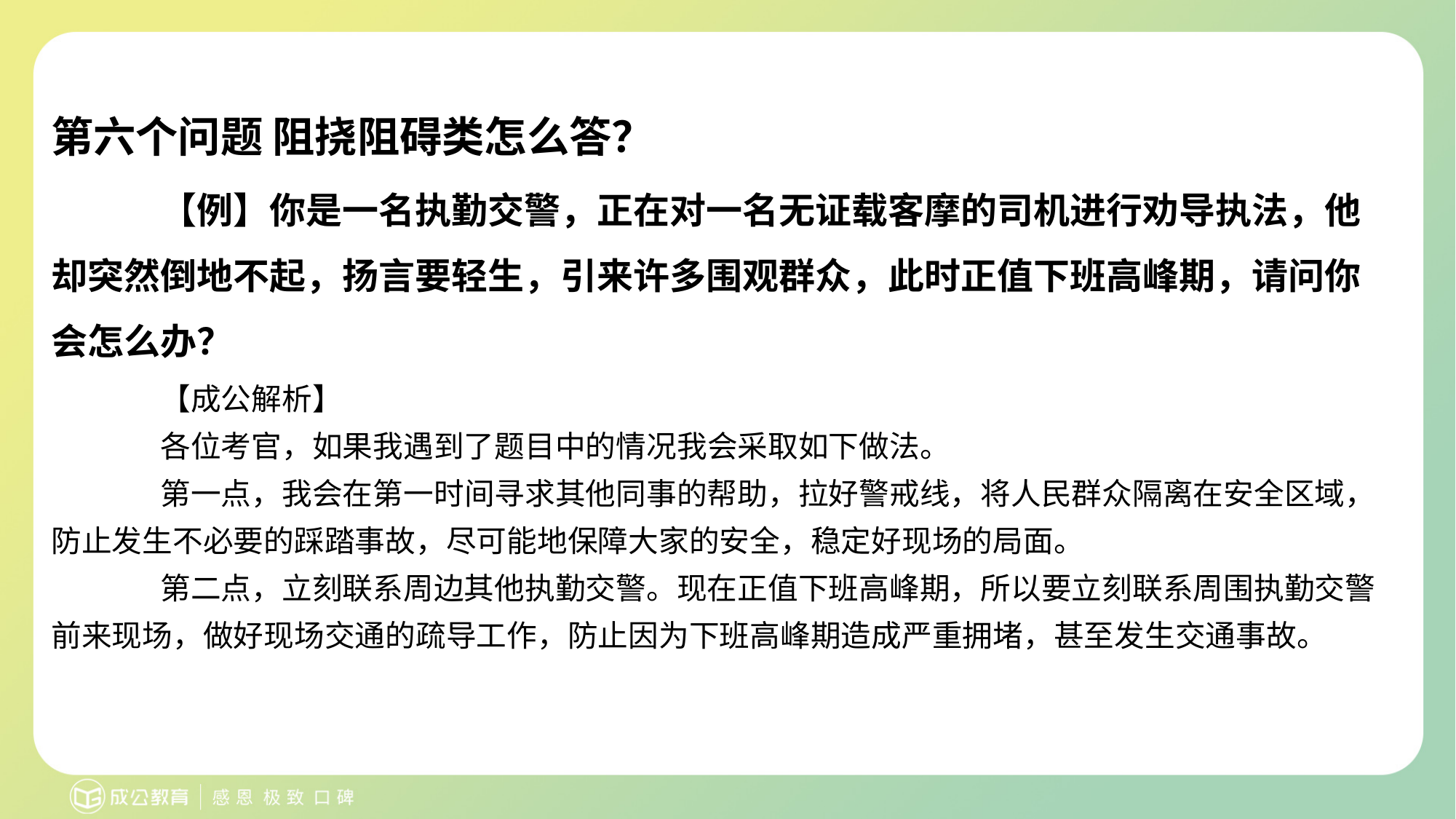

# 第六个问题 阻挠阻碍类怎么答？
【例】你是一名执勤交警，正在对一名无证载客摩的司机进行劝导执法，他却突然倒地不起，扬言要轻生，引来许多围观群众，此时正值下班高峰期，请问你会怎么办？
【成公解析】
各位考官，如果我遇到了题目中的情况我会采取如下做法。
第一点，我会在第一时间寻求其他同事的帮助，拉好警戒线，将人民群众隔离在安全区域，防止发生不必要的踩踏事故，尽可能地保障大家的安全，稳定好现场的局面。
第二点，立刻联系周边其他执勤交警。现在正值下班高峰期，所以要立刻联系周围执勤交警前来现场，做好现场交通的疏导工作，防止因为下班高峰期造成严重拥堵，甚至发生交通事故。